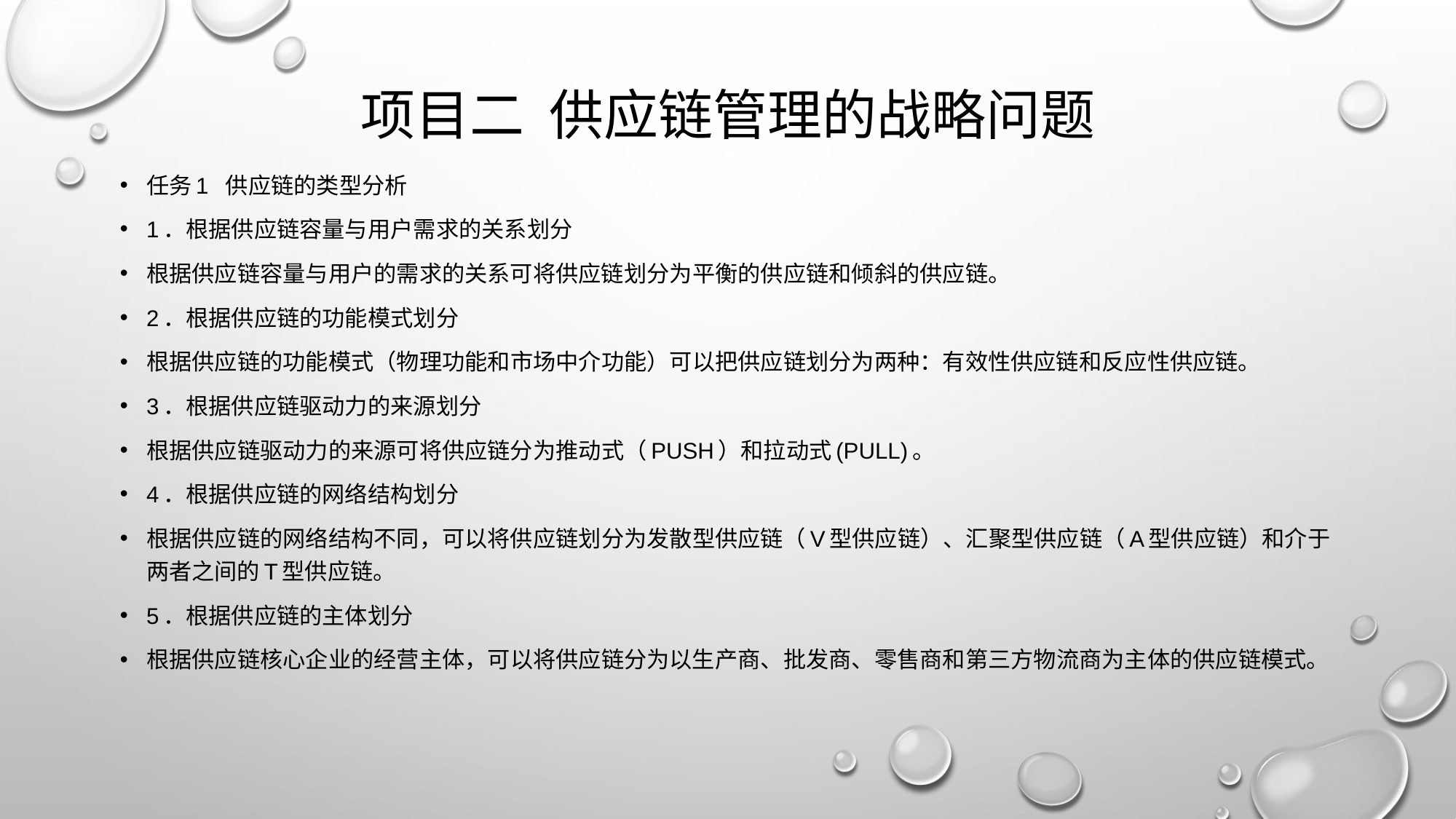

# 项目二  供应链管理的战略问题
任务1  供应链的类型分析
1．根据供应链容量与用户需求的关系划分
根据供应链容量与用户的需求的关系可将供应链划分为平衡的供应链和倾斜的供应链。
2．根据供应链的功能模式划分
根据供应链的功能模式（物理功能和市场中介功能）可以把供应链划分为两种：有效性供应链和反应性供应链。
3．根据供应链驱动力的来源划分
根据供应链驱动力的来源可将供应链分为推动式（Push）和拉动式(Pull)。
4．根据供应链的网络结构划分
根据供应链的网络结构不同，可以将供应链划分为发散型供应链（V型供应链）、汇聚型供应链（A型供应链）和介于两者之间的T型供应链。
5．根据供应链的主体划分
根据供应链核心企业的经营主体，可以将供应链分为以生产商、批发商、零售商和第三方物流商为主体的供应链模式。